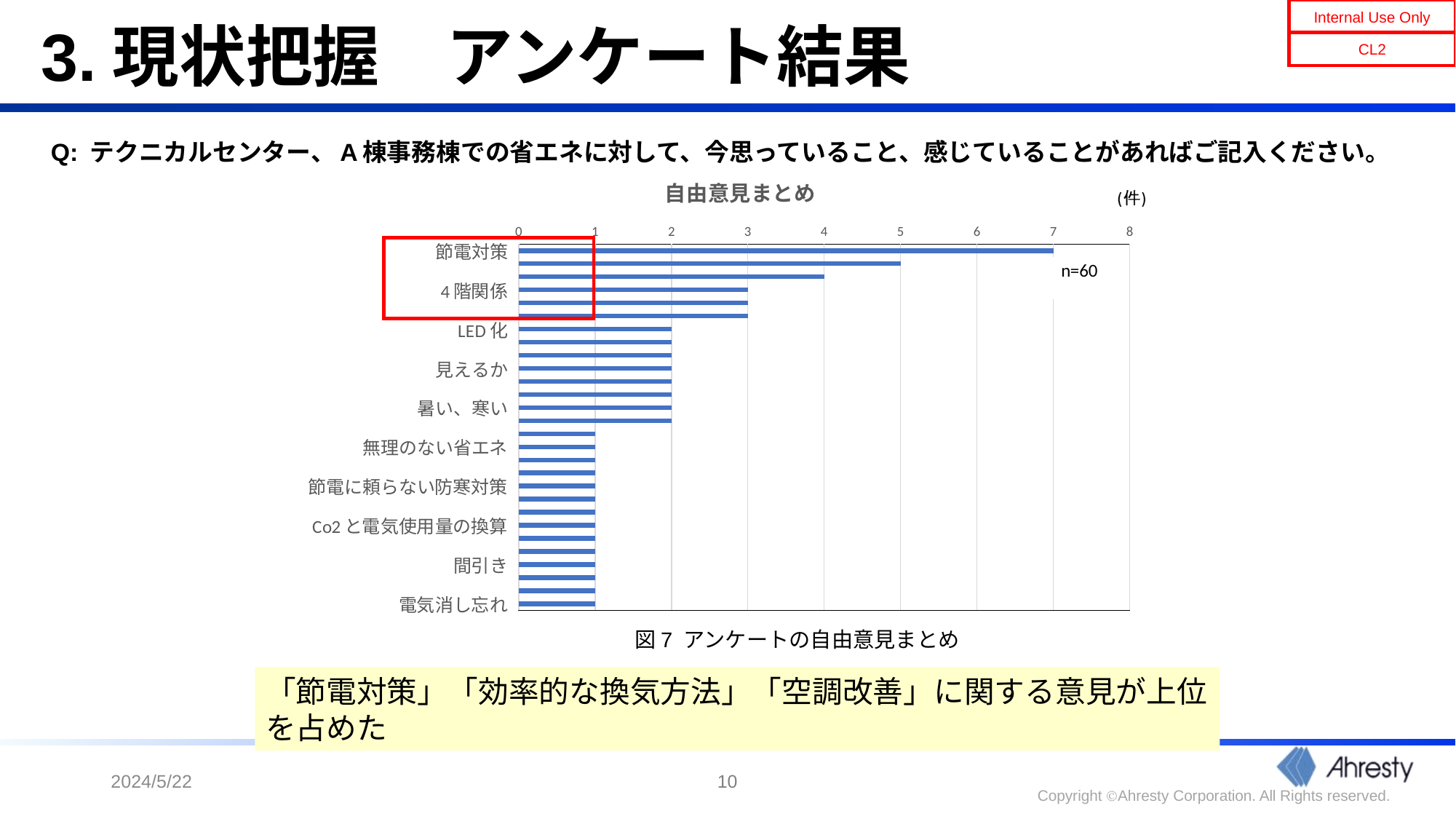

# 3.現状把握　アンケート結果
Q: テクニカルセンター、A棟事務棟での省エネに対して、今思っていること、感じていることがあればご記入ください。

### Chart: 自由意見まとめ

| Category |  |
|---|---|
| 節電対策 | 7.0 |
| エアコン消し忘れ | 5.0 |
| 効率的な換気方法 | 4.0 |
| 4階関係 | 3.0 |
| 空調改善 | 3.0 |
| 意識改革 | 3.0 |
| LED化 | 2.0 |
| エアコン設定温度 | 2.0 |
| 風力、太陽光利用 | 2.0 |
| 見えるか | 2.0 |
| ルールは守られている | 2.0 |
| 設備改善 | 2.0 |
| 暑い、寒い | 2.0 |
| 社員の検討と省エネのバランス | 2.0 |
| 会議室の利用 | 1.0 |
| 無理のない省エネ | 1.0 |
| グリーン化 | 1.0 |
| エアコンルール周知不足 | 1.0 |
| 節電に頼らない防寒対策 | 1.0 |
| 照明、エアコン稼働時間の長時間化 | 1.0 |
| これ以上の改悪化はやめてほしい | 1.0 |
| Co2と電気使用量の換算 | 1.0 |
| 女子トイレ便座 | 1.0 |
| 対策思いつかず | 1.0 |
| 間引き | 1.0 |
| B棟改善要望 | 1.0 |
| Se0へのアドバイス | 1.0 |
| 電気消し忘れ | 1.0 |
図7 アンケートの自由意見まとめ
「節電対策」「効率的な換気方法」「空調改善」に関する意見が上位を占めた
2024/5/22